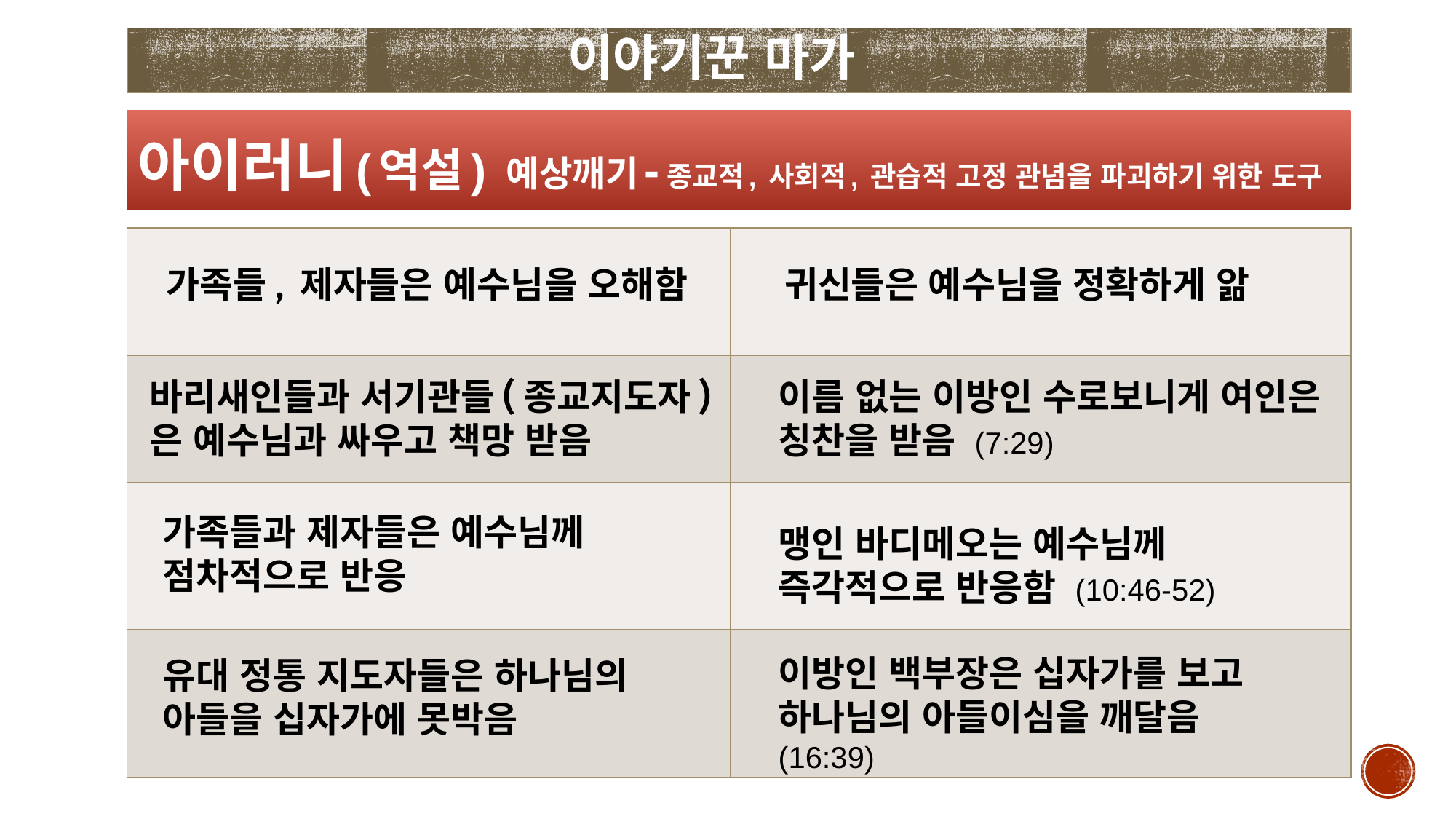

# 이야기꾼 마가
아이러니(역설) 예상깨기-종교적, 사회적, 관습적 고정 관념을 파괴하기 위한 도구
|  |  |
| --- | --- |
|  |  |
|  |  |
|  |  |
가족들, 제자들은 예수님을 오해함
귀신들은 예수님을 정확하게 앎
바리새인들과 서기관들(종교지도자)
은 예수님과 싸우고 책망 받음
이름 없는 이방인 수로보니게 여인은 칭찬을 받음 (7:29)
가족들과 제자들은 예수님께 점차적으로 반응
맹인 바디메오는 예수님께 즉각적으로 반응함 (10:46-52)
이방인 백부장은 십자가를 보고 하나님의 아들이심을 깨달음 (16:39)
유대 정통 지도자들은 하나님의 아들을 십자가에 못박음